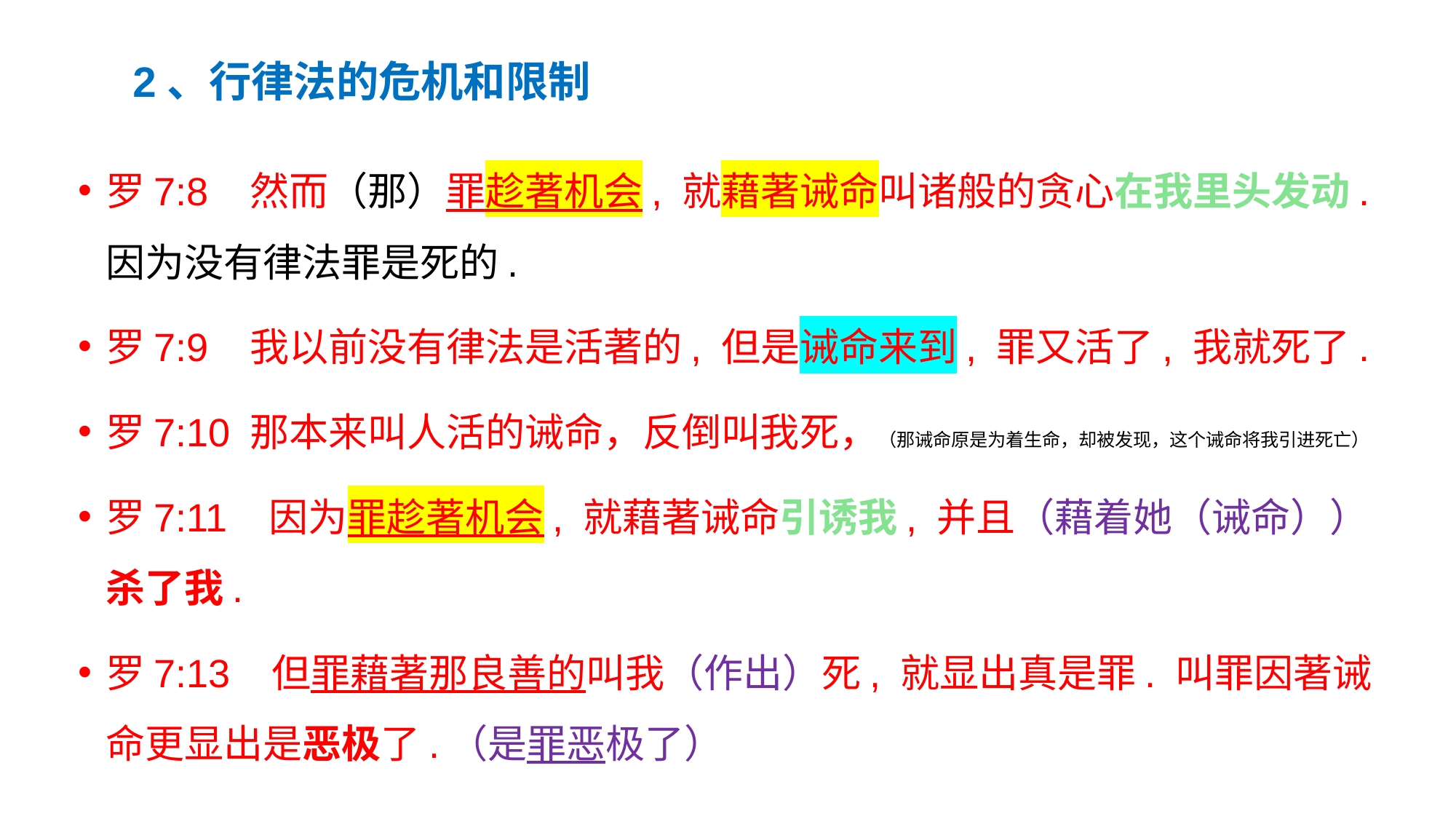

2、行律法的危机和限制
罗7:8   然而（那）罪趁著机会, 就藉著诫命叫诸般的贪心在我里头发动. 因为没有律法罪是死的.
罗7:9   我以前没有律法是活著的, 但是诫命来到, 罪又活了, 我就死了.
罗7:10 那本来叫人活的诫命，反倒叫我死，（那诫命原是为着生命，却被发现，这个诫命将我引进死亡）
罗7:11   因为罪趁著机会, 就藉著诫命引诱我, 并且（藉着她（诫命））杀了我.
罗7:13   但罪藉著那良善的叫我（作出）死, 就显出真是罪. 叫罪因著诫命更显出是恶极了.（是罪恶极了）